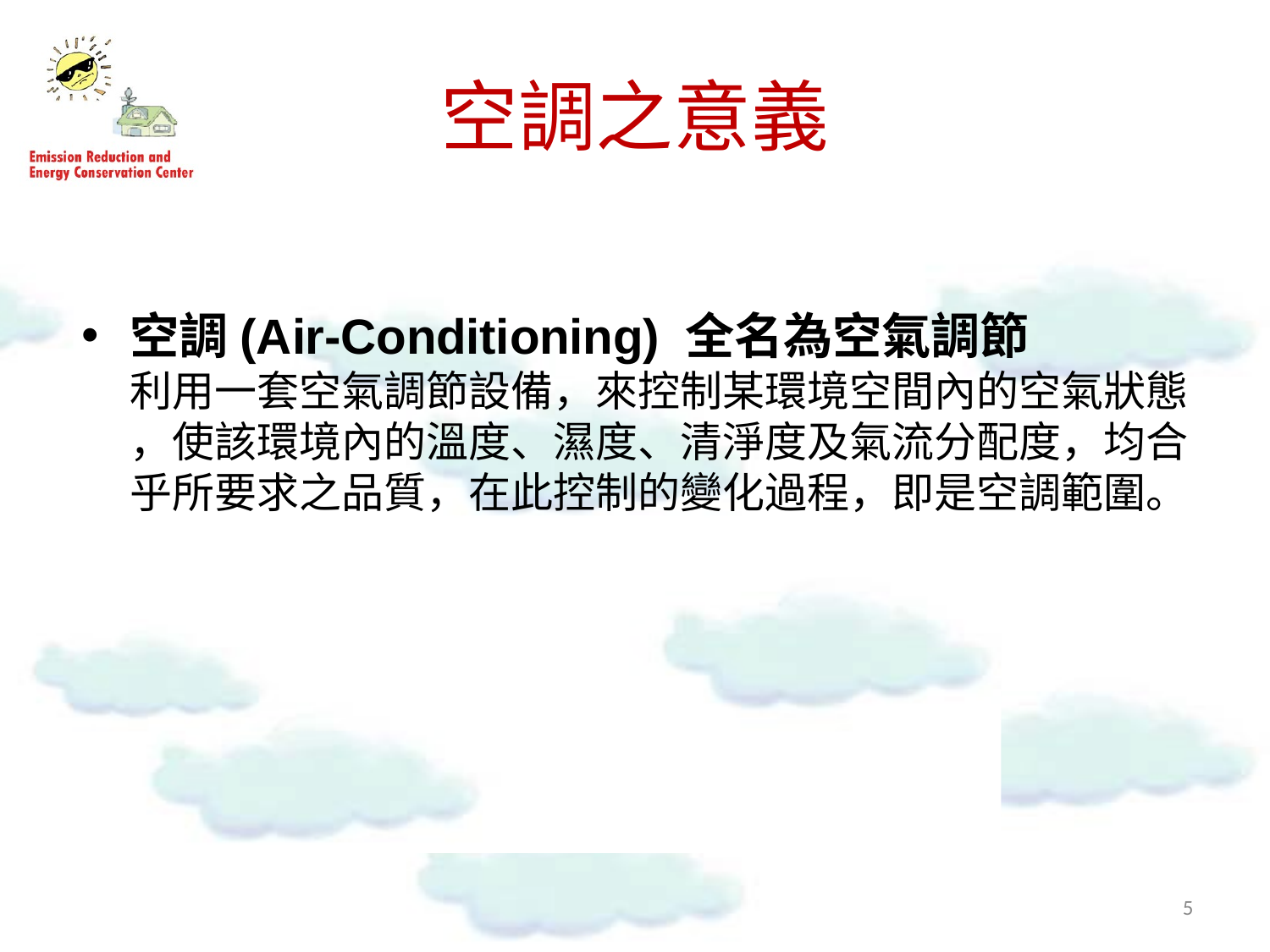

# 空調之意義
空調(Air-Conditioning) 全名為空氣調節
利用一套空氣調節設備，來控制某環境空間內的空氣狀態
，使該環境內的溫度、濕度、清淨度及氣流分配度，均合 乎所要求之品質，在此控制的變化過程，即是空調範圍。
5